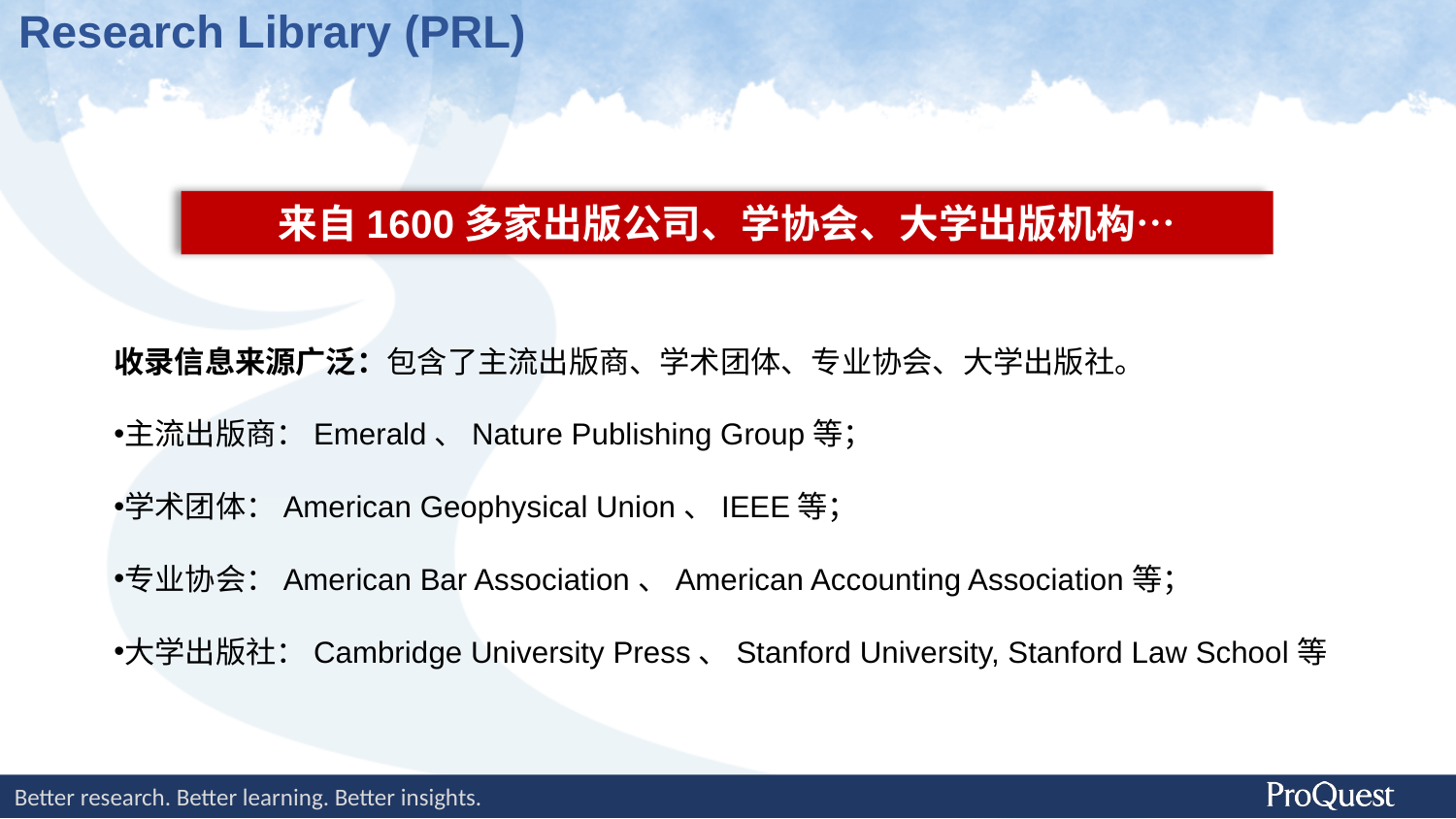

# Research Library (PRL)

来自1600多家出版公司、学协会、大学出版机构…
收录信息来源广泛：包含了主流出版商、学术团体、专业协会、大学出版社。
主流出版商：Emerald、Nature Publishing Group等；
学术团体：American Geophysical Union、IEEE等；
专业协会：American Bar Association、American Accounting Association等；
大学出版社：Cambridge University Press、Stanford University, Stanford Law School等